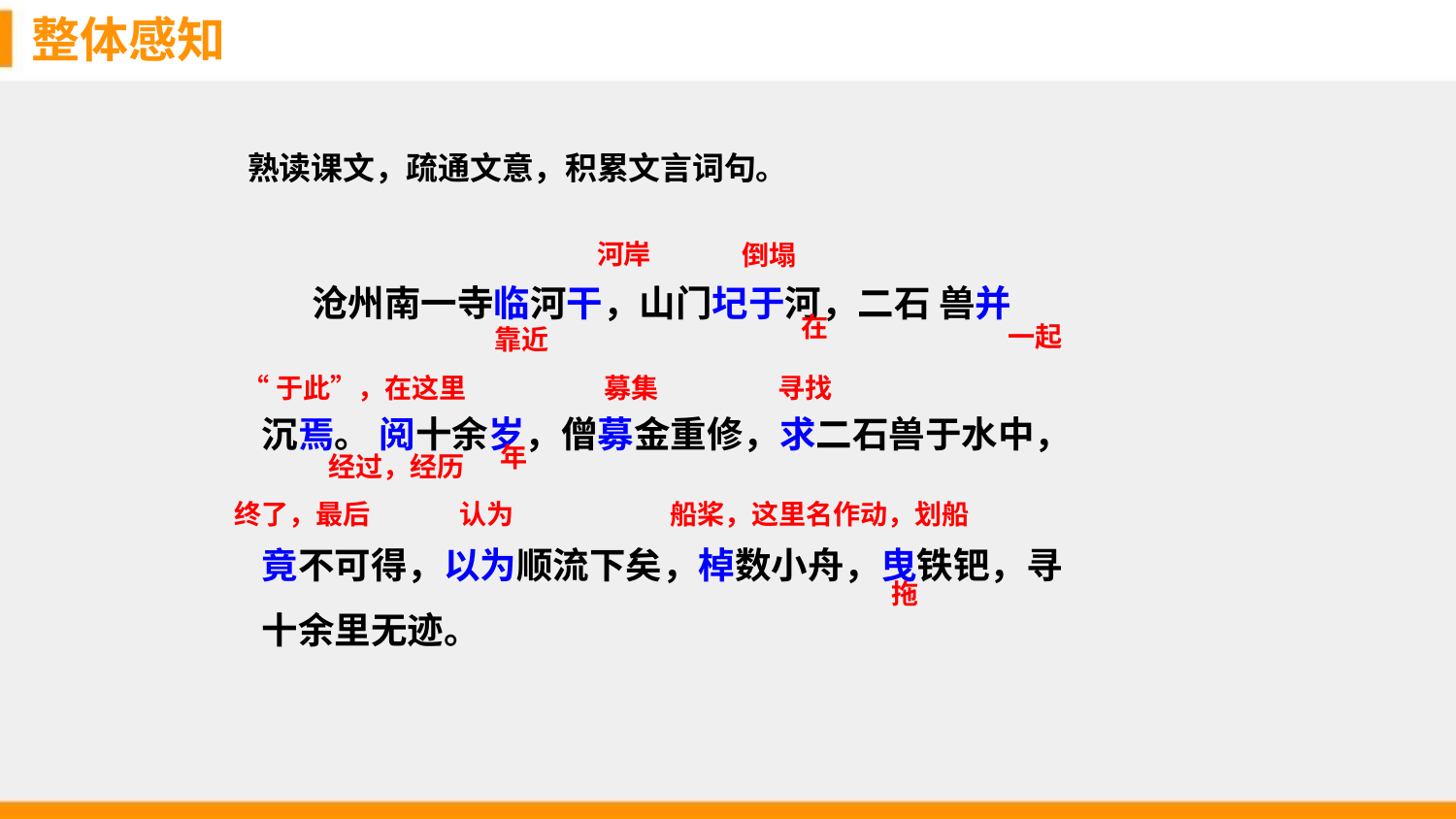

整体感知
熟读课文，疏通文意，积累文言词句。
河岸
倒塌
     沧州南一寺临河干，山门圮于河，二石 兽并

沉焉。 阅十余岁，僧募金重修，求二石兽于水中，

竟不可得，以为顺流下矣，棹数小舟，曳铁钯，寻
十余里无迹。
在
一起
靠近
“于此”，在这里
募集
寻找
年
经过，经历
终了，最后
认为
船桨，这里名作动，划船
拖